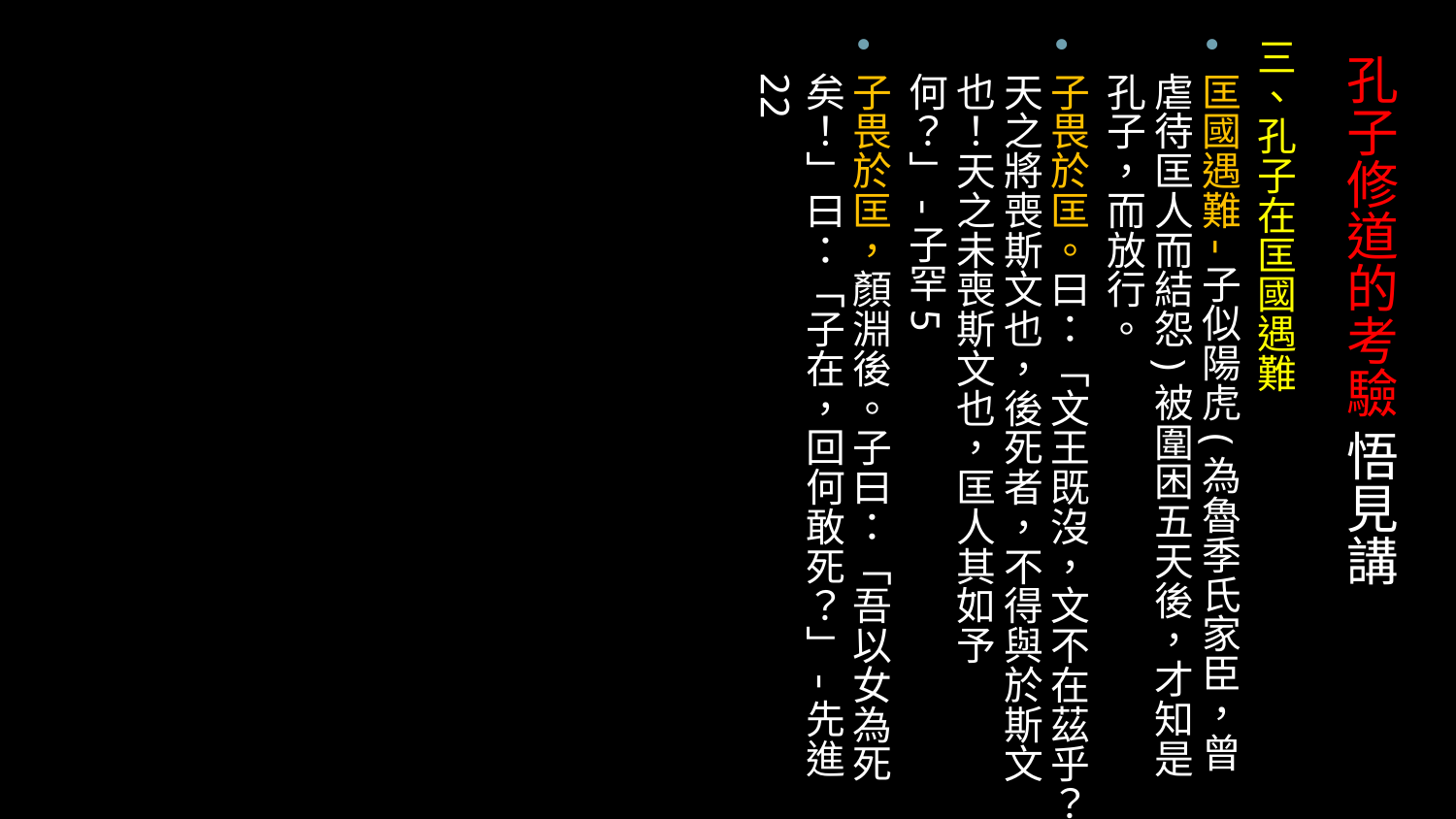

三、孔子在匡國遇難
匡國遇難-子似陽虎(為魯季氏家臣，曾虐待匡人而結怨)被圍困五天後，才知是孔子，而放行。
子畏於匡。曰：「文王既沒，文不在茲乎？天之將喪斯文也，後死者，不得與於斯文也！天之未喪斯文也，匡人其如予何？」-子罕5
子畏於匡，顏淵後。子曰：「吾以女為死矣！」曰：「子在，回何敢死？」-先進22

# 孔子修道的考驗 悟見講